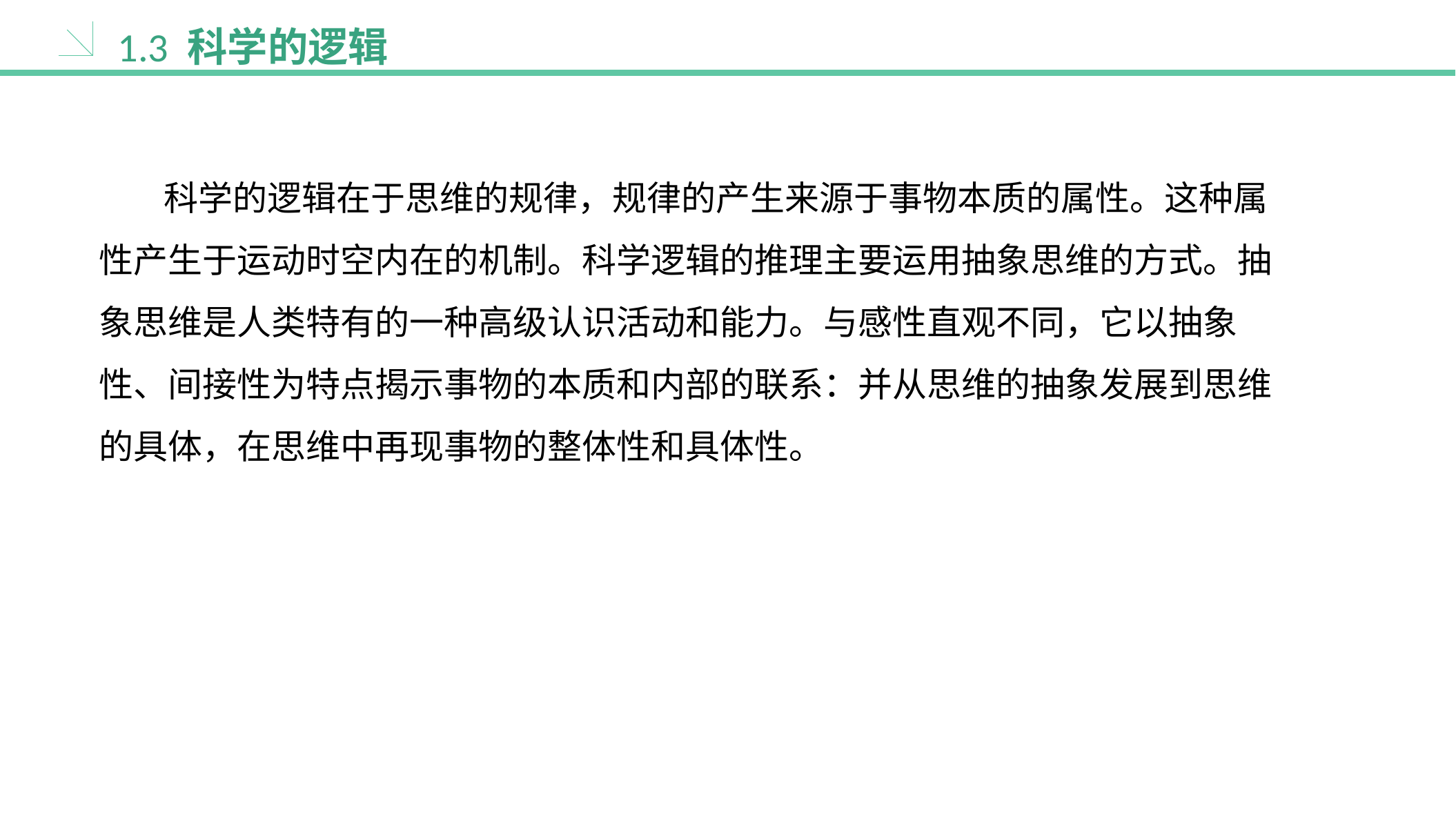

1.3 科学的逻辑

          科学的逻辑在于思维的规律，规律的产生来源于事物本质的属性。这种属性产生于运动时空内在的机制。科学逻辑的推理主要运用抽象思维的方式。抽象思维是人类特有的一种高级认识活动和能力。与感性直观不同，它以抽象性、间接性为特点揭示事物的本质和内部的联系：并从思维的抽象发展到思维的具体，在思维中再现事物的整体性和具体性。